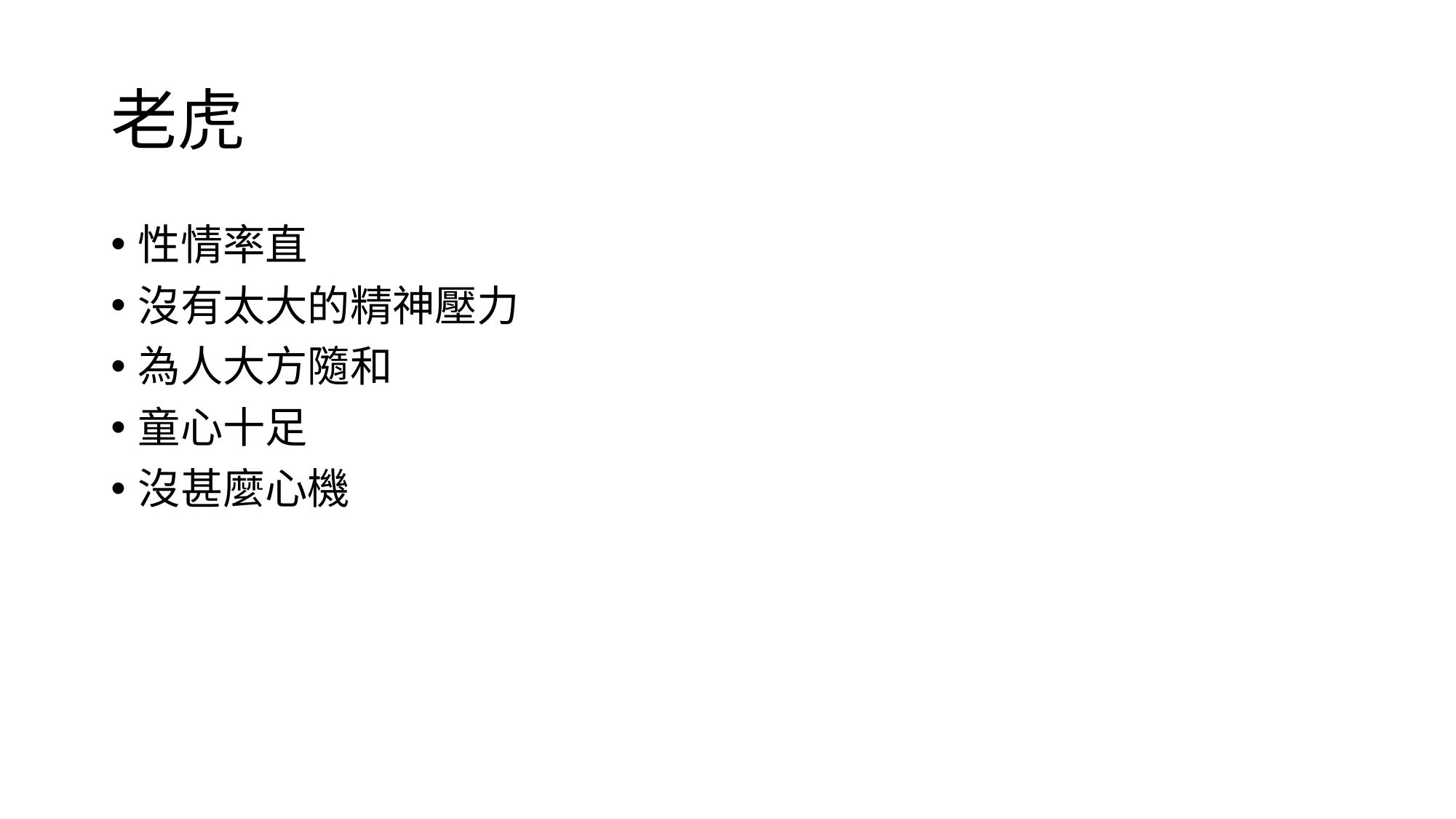

# 老虎
性情率直
沒有太大的精神壓力
為人大方隨和
童心十足
沒甚麼心機